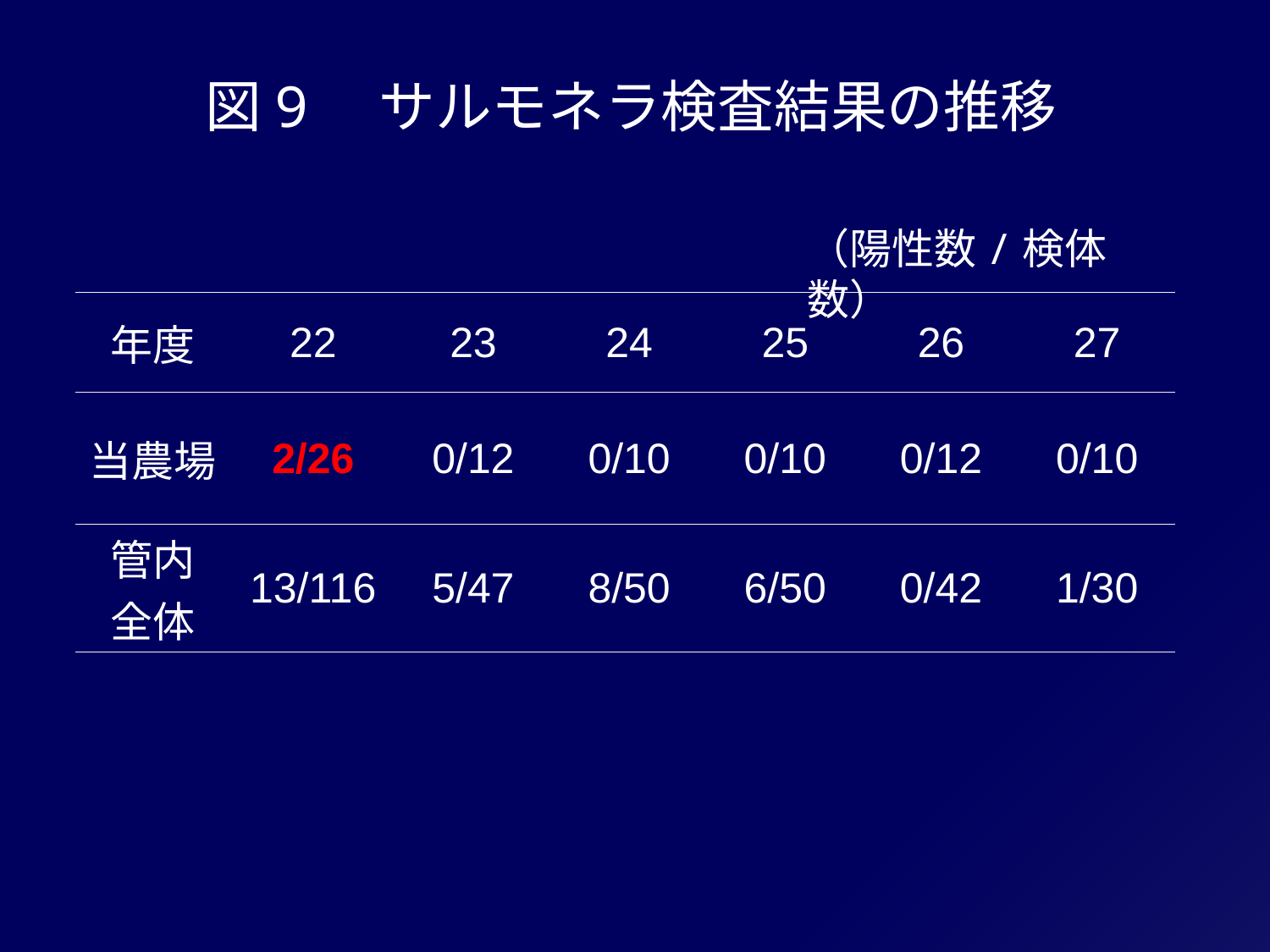

図9　サルモネラ検査結果の推移
（陽性数/検体数）
| 年度 | 22 | 23 | 24 | 25 | 26 | 27 |
| --- | --- | --- | --- | --- | --- | --- |
| 当農場 | 2/26 | 0/12 | 0/10 | 0/10 | 0/12 | 0/10 |
| 管内 全体 | 13/116 | 5/47 | 8/50 | 6/50 | 0/42 | 1/30 |